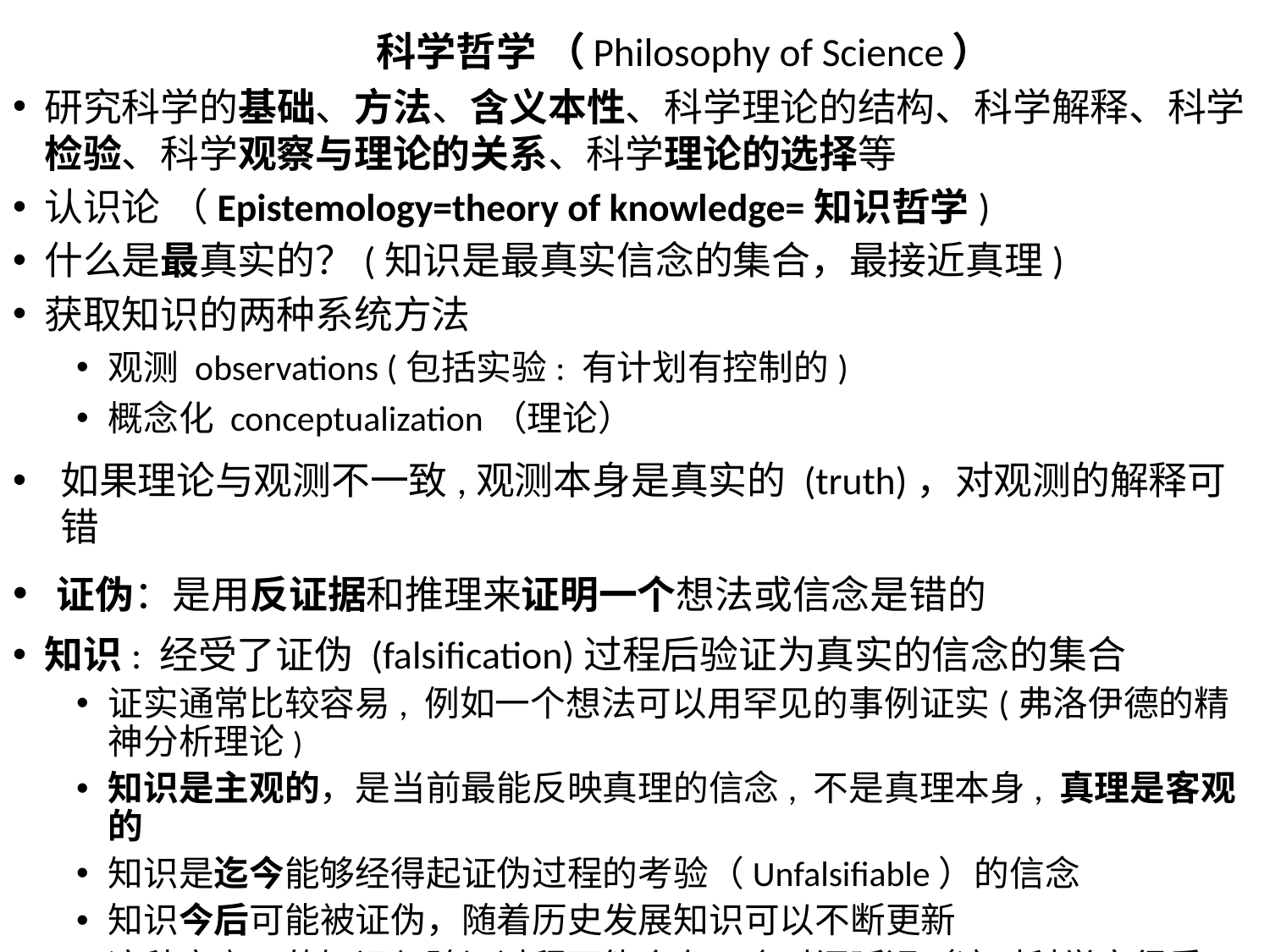

# 科学哲学 （Philosophy of Science）
研究科学的基础、方法、含义本性、科学理论的结构、科学解释、科学检验、科学观察与理论的关系、科学理论的选择等
认识论 （Epistemology=theory of knowledge=知识哲学)
什么是最真实的？(知识是最真实信念的集合，最接近真理)
获取知识的两种系统方法
观测 observations (包括实验: 有计划有控制的)
概念化 conceptualization（理论）
如果理论与观测不一致,观测本身是真实的 (truth)，对观测的解释可错
  证伪：是用反证据和推理来证明一个想法或信念是错的
知识: 经受了证伪 (falsification)过程后验证为真实的信念的集合
证实通常比较容易, 例如一个想法可以用罕见的事例证实(弗洛伊德的精神分析理论)
知识是主观的，是当前最能反映真理的信念, 不是真理本身, 真理是客观的
知识是迄今能够经得起证伪过程的考验（Unfalsifiable）的信念
知识今后可能被证伪，随着历史发展知识可以不断更新
这种定义下的知识与验证过程可能会有一个时间延迟（这对科学家很重要）